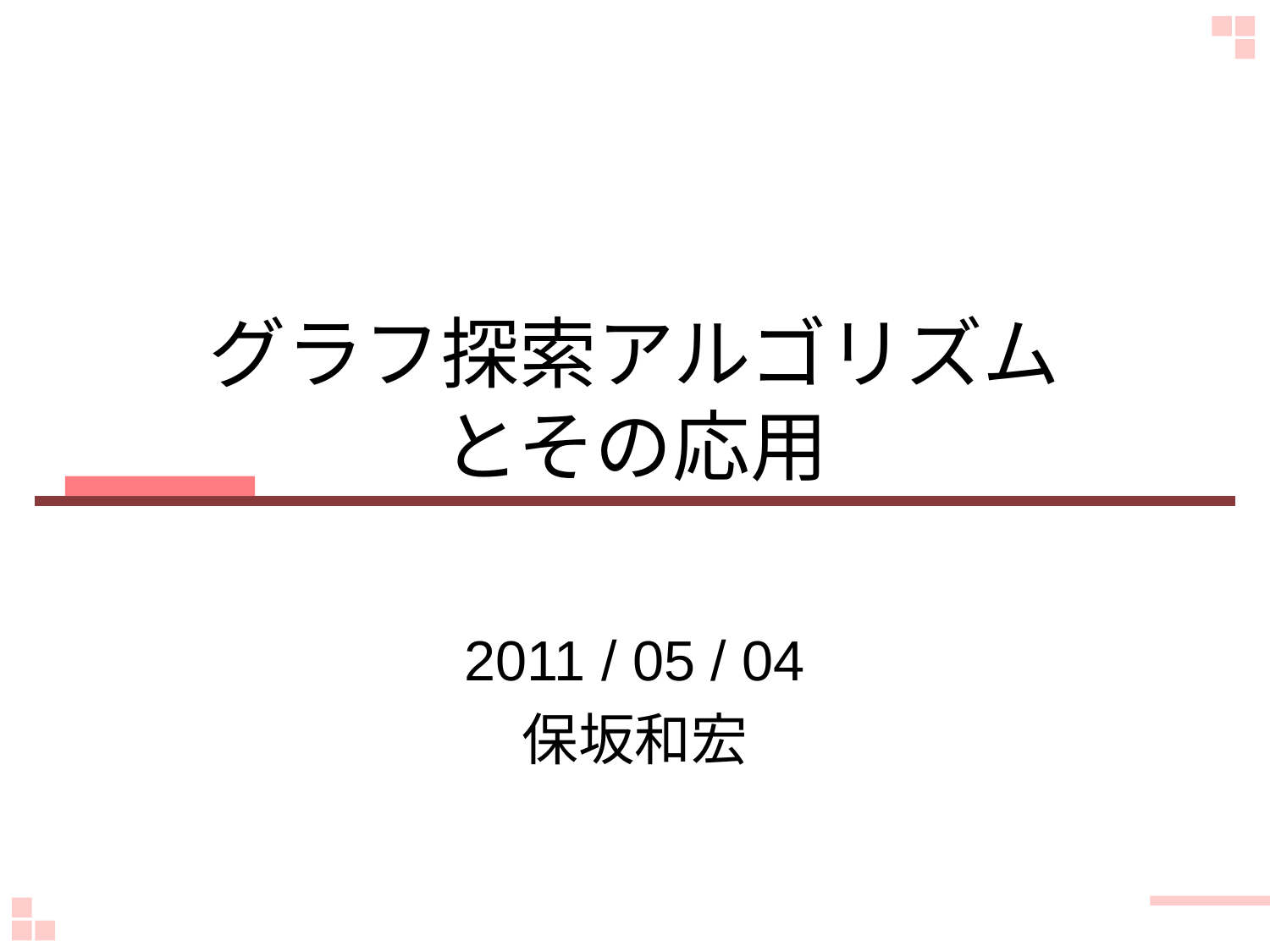

# グラフ探索アルゴリズム とその応用

2011 / 05 / 04
保坂和宏